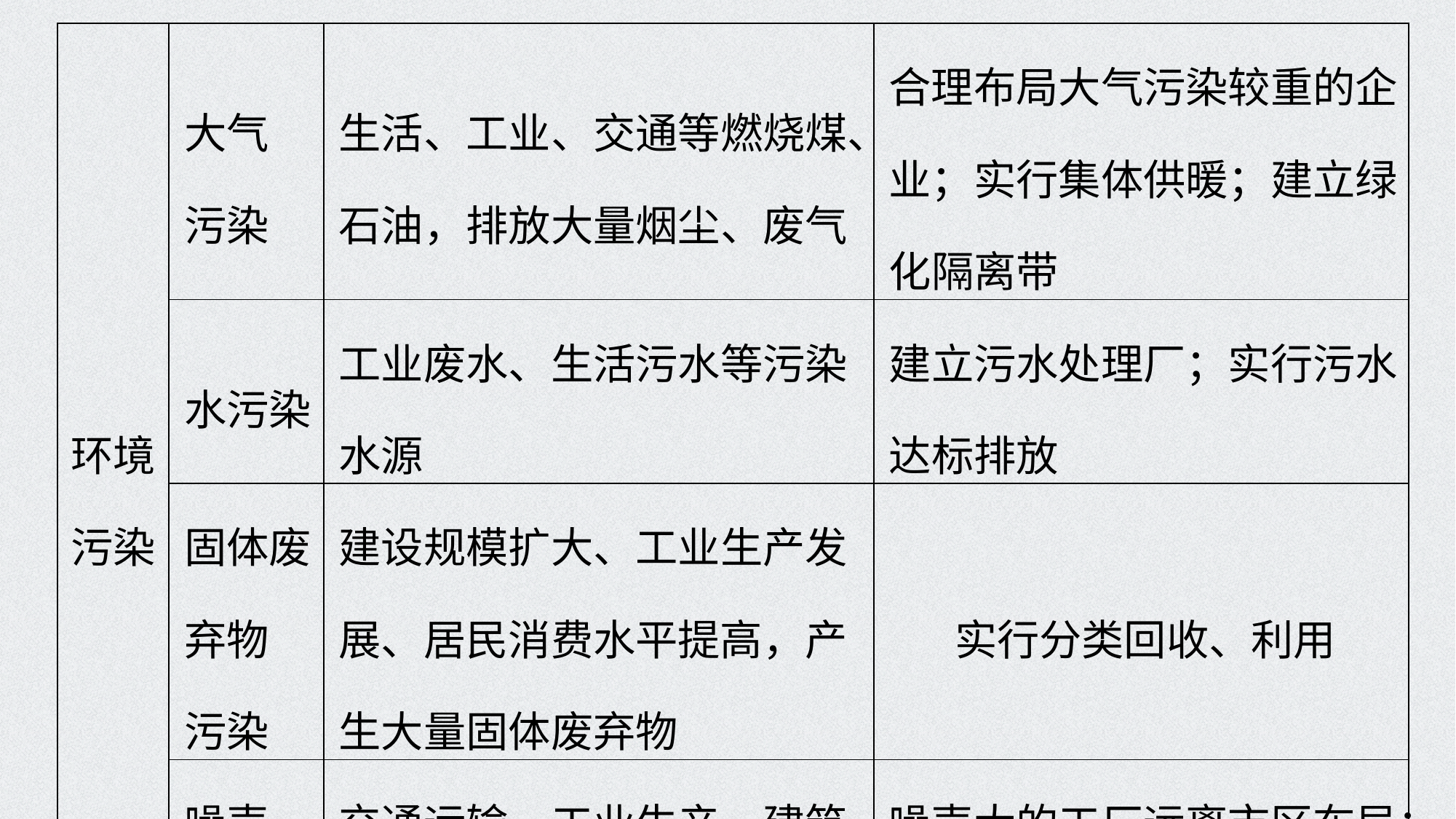

| 环境污染 | 大气 污染 | 生活、工业、交通等燃烧煤、石油，排放大量烟尘、废气 | 合理布局大气污染较重的企业；实行集体供暖；建立绿化隔离带 |
| --- | --- | --- | --- |
|  | 水污染 | 工业废水、生活污水等污染水源 | 建立污水处理厂；实行污水达标排放 |
|  | 固体废弃物 污染 | 建设规模扩大、工业生产发展、居民消费水平提高，产生大量固体废弃物 | 实行分类回收、利用 |
|  | 噪声 污染 | 交通运输、工业生产、建筑施工和社会活动产生噪声 | 噪声大的工厂远离市区布局；建立绿化隔离带 |